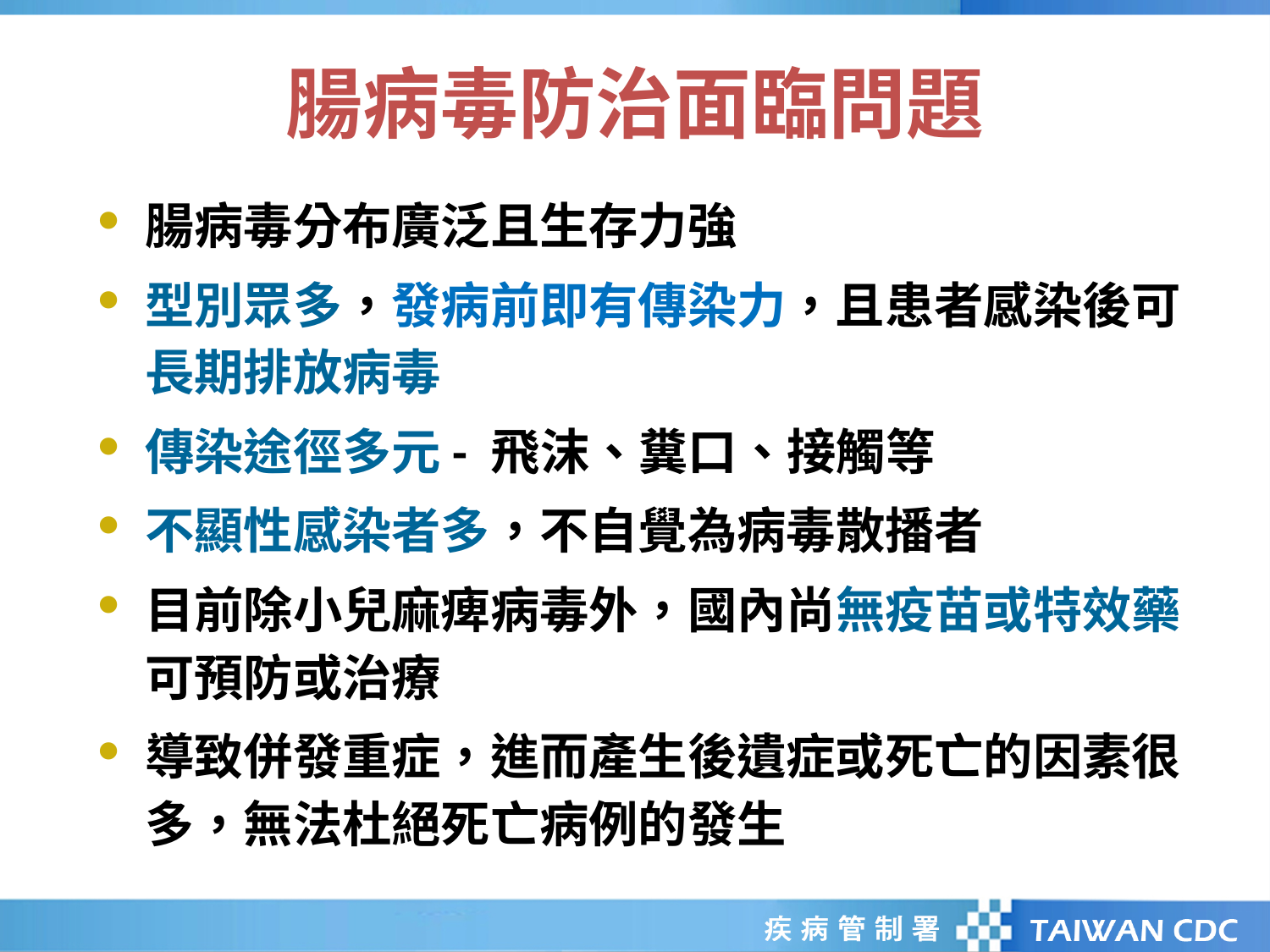

# 腸病毒防治面臨問題
腸病毒分布廣泛且生存力強
型別眾多，發病前即有傳染力，且患者感染後可長期排放病毒
傳染途徑多元- 飛沫、糞口、接觸等
不顯性感染者多，不自覺為病毒散播者
目前除小兒麻痺病毒外，國內尚無疫苗或特效藥可預防或治療
導致併發重症，進而產生後遺症或死亡的因素很多，無法杜絕死亡病例的發生